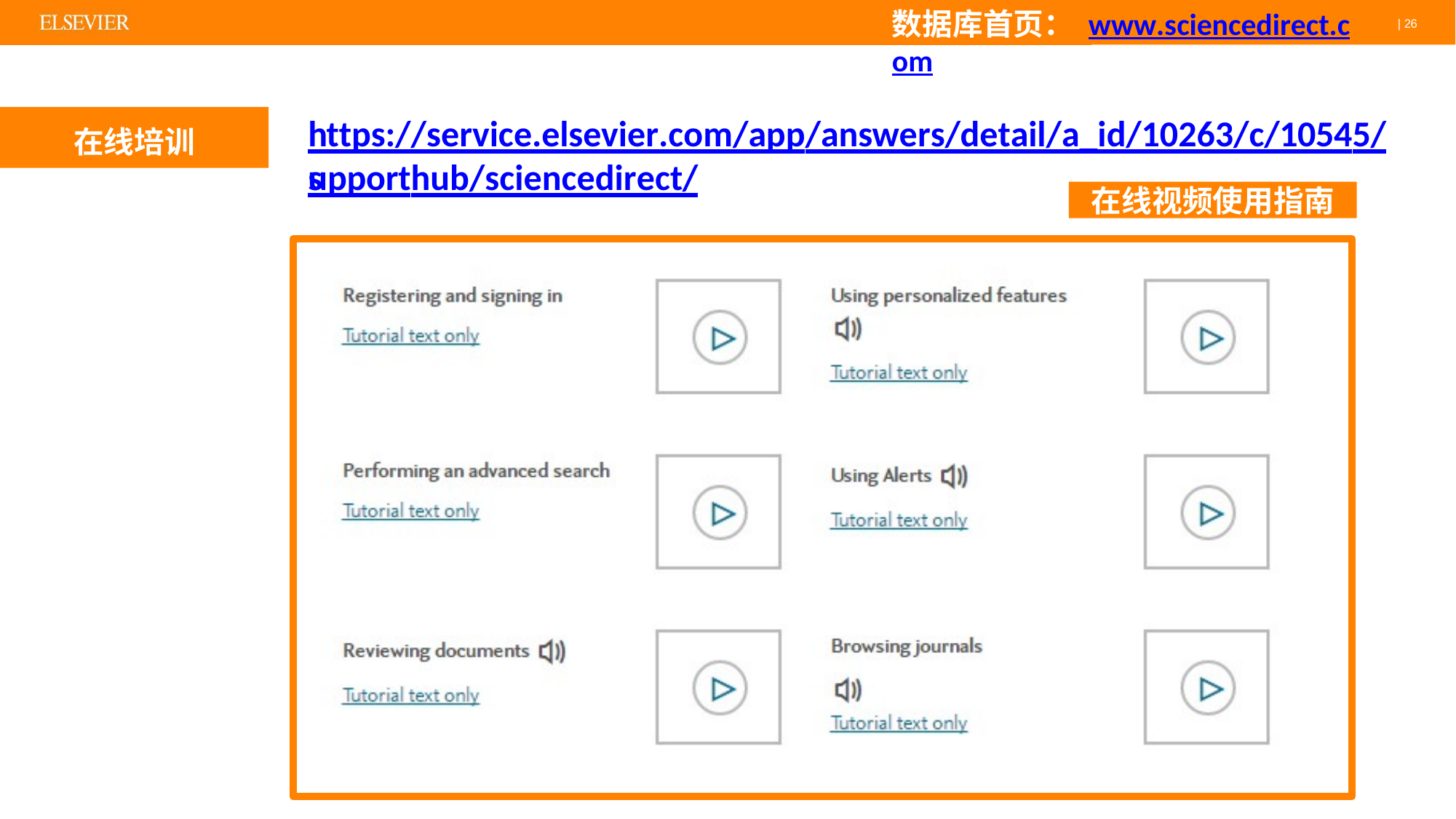

# 数据库首页： www.sciencedirect.com
| 26

https://service.elsevier.com/app/answers/detail/a_id/10263/c/10545/s
在线培训
upporthub/sciencedirect/
在线视频使用指南